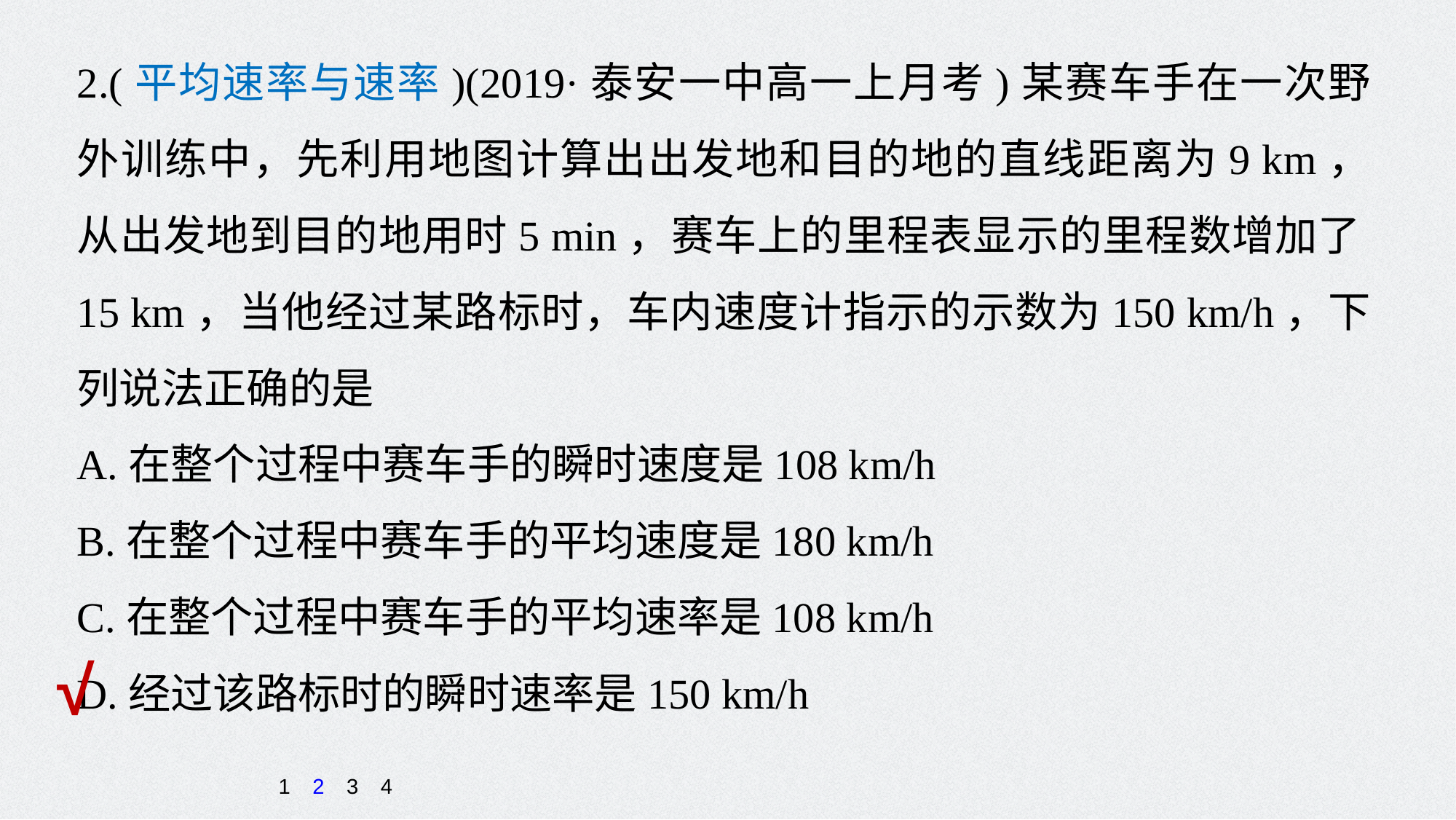

2.(平均速率与速率)(2019·泰安一中高一上月考)某赛车手在一次野外训练中，先利用地图计算出出发地和目的地的直线距离为9 km，从出发地到目的地用时5 min，赛车上的里程表显示的里程数增加了15 km，当他经过某路标时，车内速度计指示的示数为150 km/h，下列说法正确的是
A.在整个过程中赛车手的瞬时速度是108 km/h
B.在整个过程中赛车手的平均速度是180 km/h
C.在整个过程中赛车手的平均速率是108 km/h
D.经过该路标时的瞬时速率是150 km/h
√
1
2
3
4